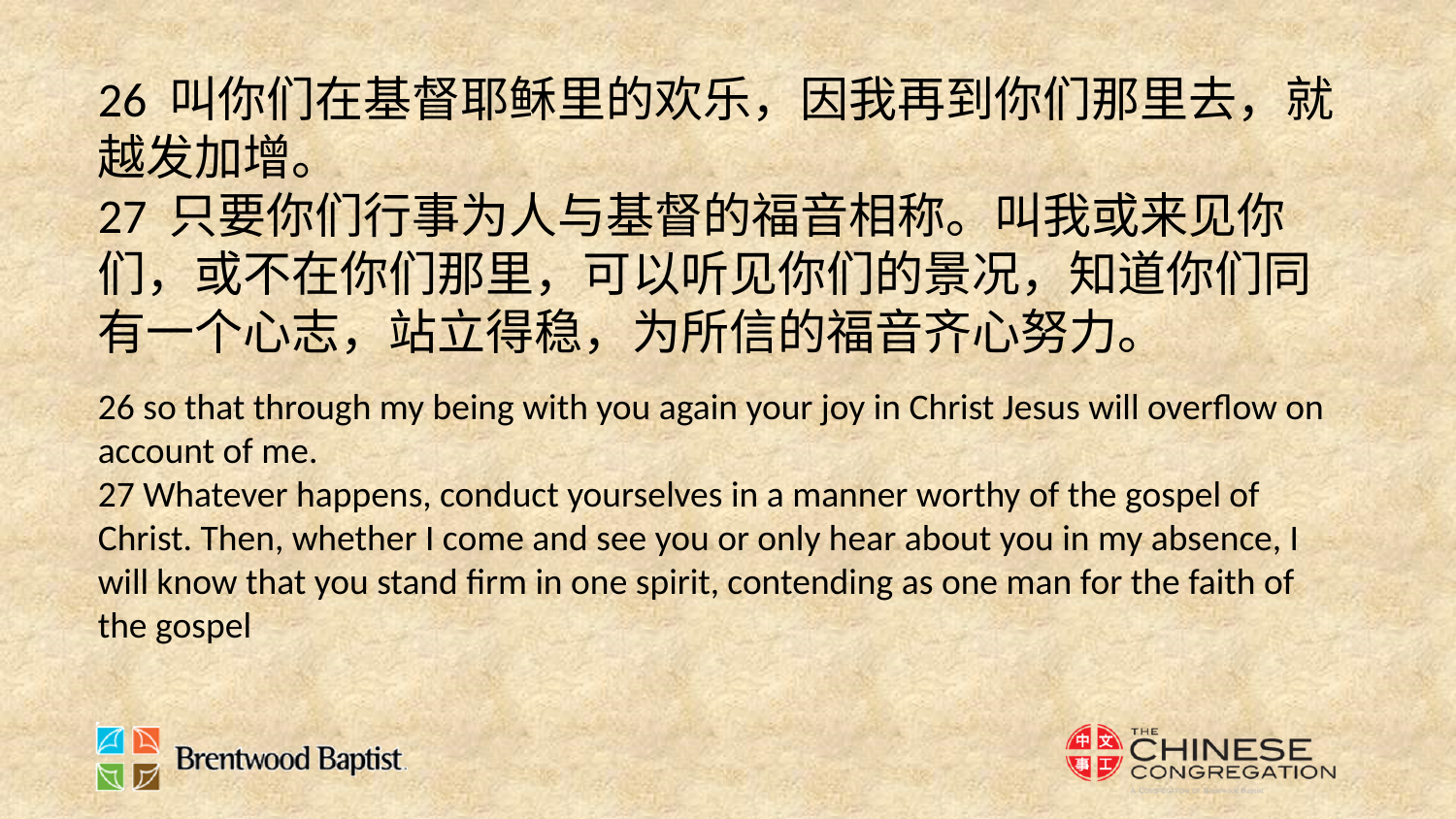

26 叫你们在基督耶稣里的欢乐，因我再到你们那里去，就越发加增。
27 只要你们行事为人与基督的福音相称。叫我或来见你们，或不在你们那里，可以听见你们的景况，知道你们同有一个心志，站立得稳，为所信的福音齐心努力。

26 so that through my being with you again your joy in Christ Jesus will overflow on account of me.
27 Whatever happens, conduct yourselves in a manner worthy of the gospel of Christ. Then, whether I come and see you or only hear about you in my absence, I will know that you stand firm in one spirit, contending as one man for the faith of the gospel